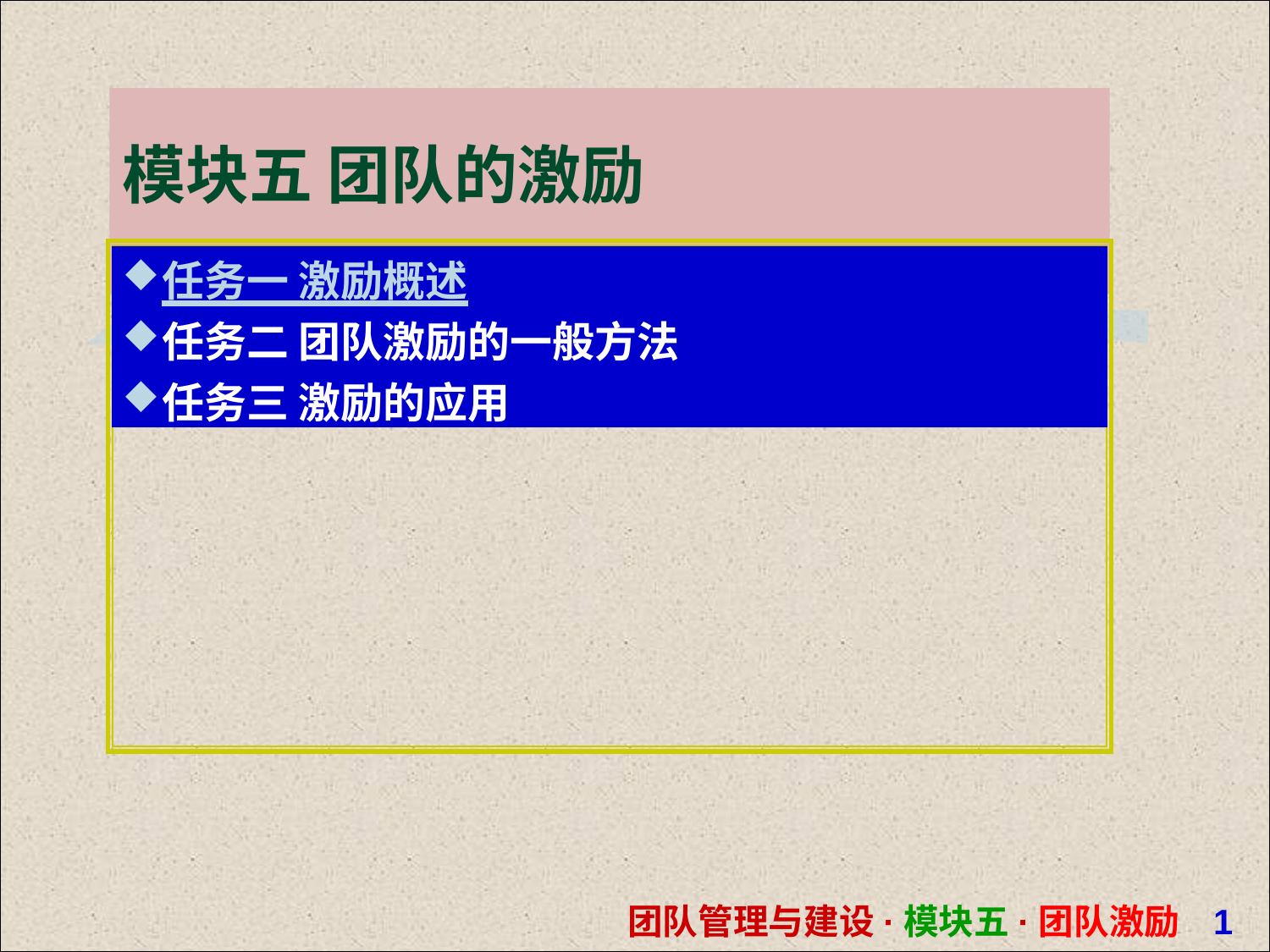

# 模块五 团队的激励

任务一 激励概述
任务二 团队激励的一般方法
任务三 激励的应用

团队管理与建设·模块五·团队激励 1